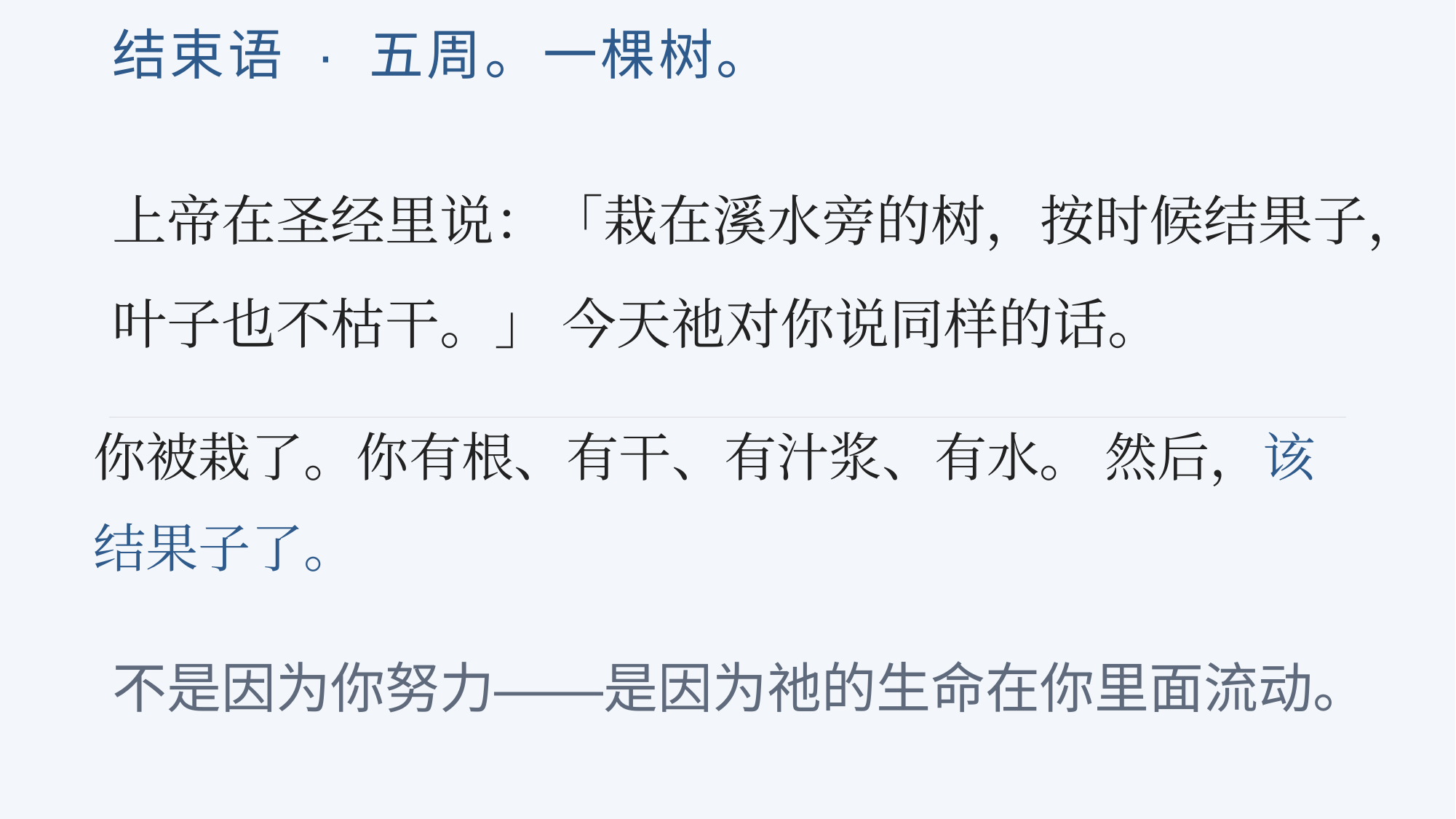

结束语 · 五周。一棵树。
上帝在圣经里说：「栽在溪水旁的树，按时候结果子，叶子也不枯干。」 今天祂对你说同样的话。
你被栽了。你有根、有干、有汁浆、有水。 然后，该结果子了。

不是因为你努力——是因为祂的生命在你里面流动。